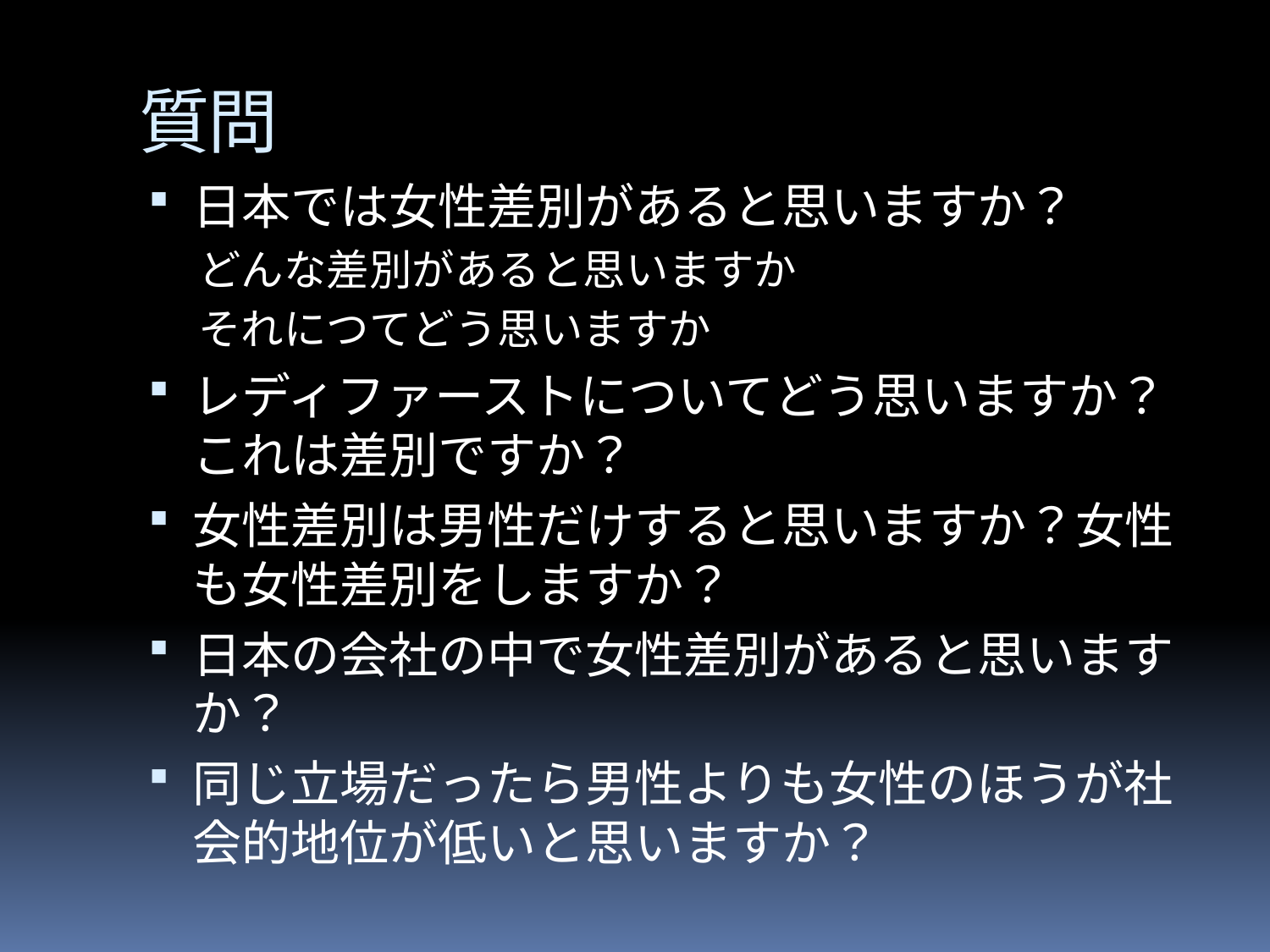

# 質問
日本では女性差別があると思いますか？
どんな差別があると思いますか
それにつてどう思いますか
レディファーストについてどう思いますか？これは差別ですか？
女性差別は男性だけすると思いますか？女性も女性差別をしますか？
日本の会社の中で女性差別があると思いますか？
同じ立場だったら男性よりも女性のほうが社会的地位が低いと思いますか？